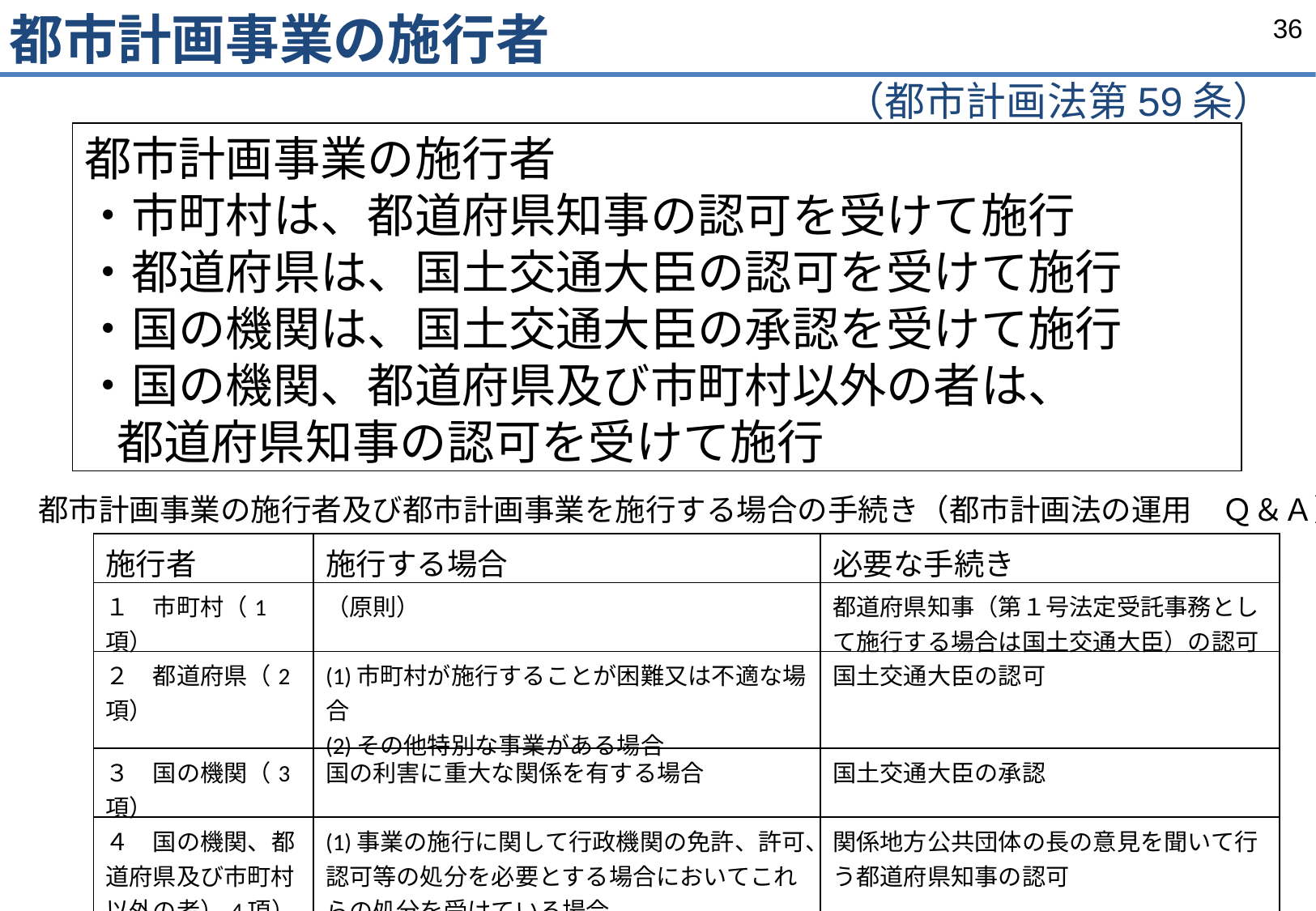

都市計画事業の施行者
（都市計画法第59条）
都市計画事業の施行者
・市町村は、都道府県知事の認可を受けて施行
・都道府県は、国土交通大臣の認可を受けて施行
・国の機関は、国土交通大臣の承認を受けて施行
・国の機関、都道府県及び市町村以外の者は、
  都道府県知事の認可を受けて施行
都市計画事業の施行者及び都市計画事業を施行する場合の手続き（都市計画法の運用　Ｑ＆Ａ）
| 施行者 | 施行する場合 | 必要な手続き |
| --- | --- | --- |
| １　市町村（1項） | （原則） | 都道府県知事（第１号法定受託事務として施行する場合は国土交通大臣）の認可 |
| ２　都道府県（2項） | (1)市町村が施行することが困難又は不適な場合 (2)その他特別な事業がある場合 | 国土交通大臣の認可 |
| ３　国の機関（3項） | 国の利害に重大な関係を有する場合 | 国土交通大臣の承認 |
| ４　国の機関、都道府県及び市町村以外の者）4項） | (1)事業の施行に関して行政機関の免許、許可、認可等の処分を必要とする場合においてこれらの処分を受けている場合 (2)その他特別の事業がある場合 | 関係地方公共団体の長の意見を聞いて行う都道府県知事の認可 |